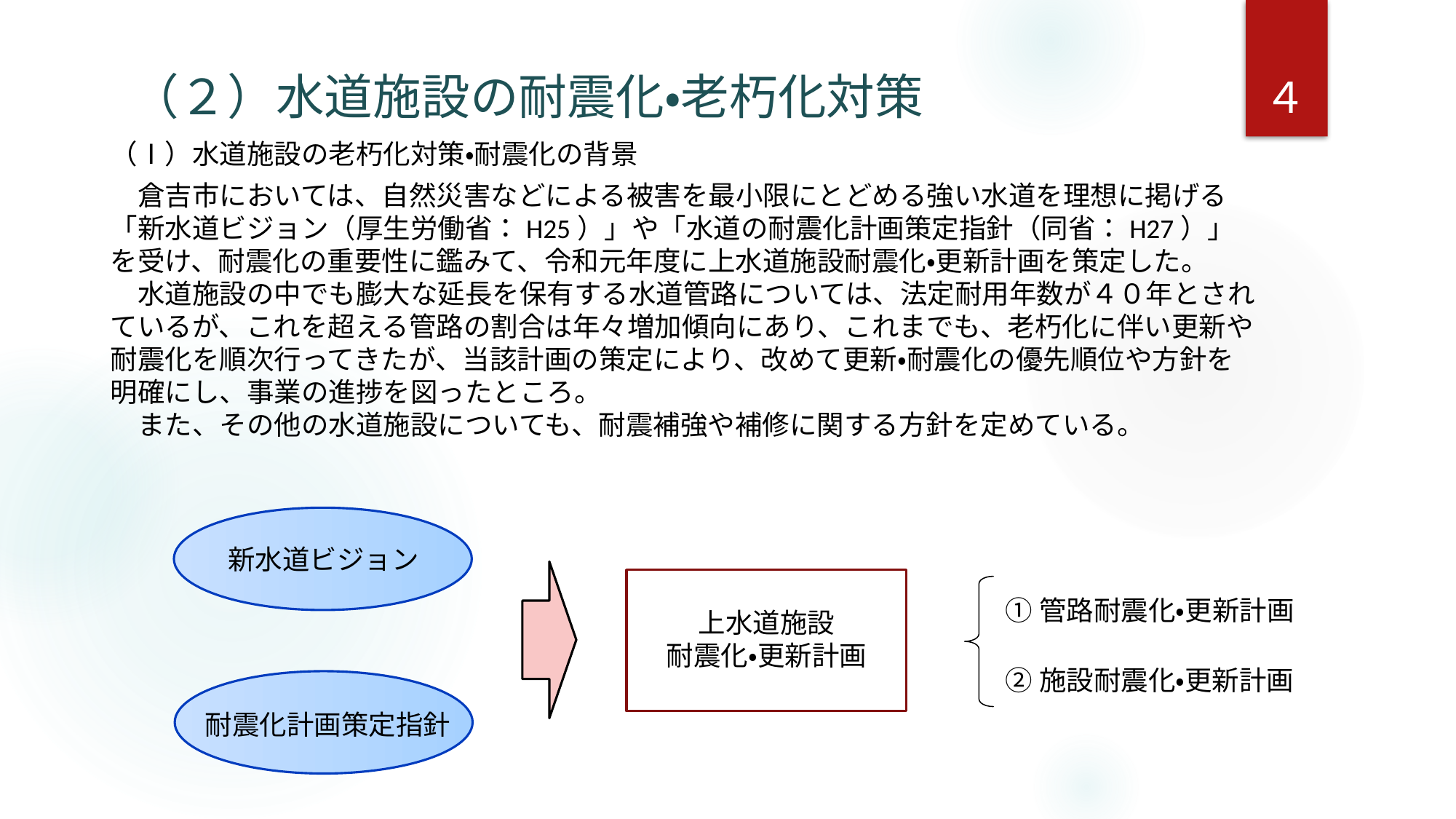

４
（２）水道施設の耐震化・老朽化対策
（Ⅰ）水道施設の老朽化対策・耐震化の背景
　倉吉市においては、自然災害などによる被害を最小限にとどめる強い水道を理想に掲げる「新水道ビジョン（厚生労働省：H25）」や「水道の耐震化計画策定指針（同省：H27）」を受け、耐震化の重要性に鑑みて、令和元年度に上水道施設耐震化・更新計画を策定した。
　水道施設の中でも膨大な延長を保有する水道管路については、法定耐用年数が４０年とされているが、これを超える管路の割合は年々増加傾向にあり、これまでも、老朽化に伴い更新や耐震化を順次行ってきたが、当該計画の策定により、改めて更新・耐震化の優先順位や方針を明確にし、事業の進捗を図ったところ。
　また、その他の水道施設についても、耐震補強や補修に関する方針を定めている。

新水道ビジョン

上水道施設
耐震化・更新計画

①管路耐震化・更新計画
②施設耐震化・更新計画

耐震化計画策定指針